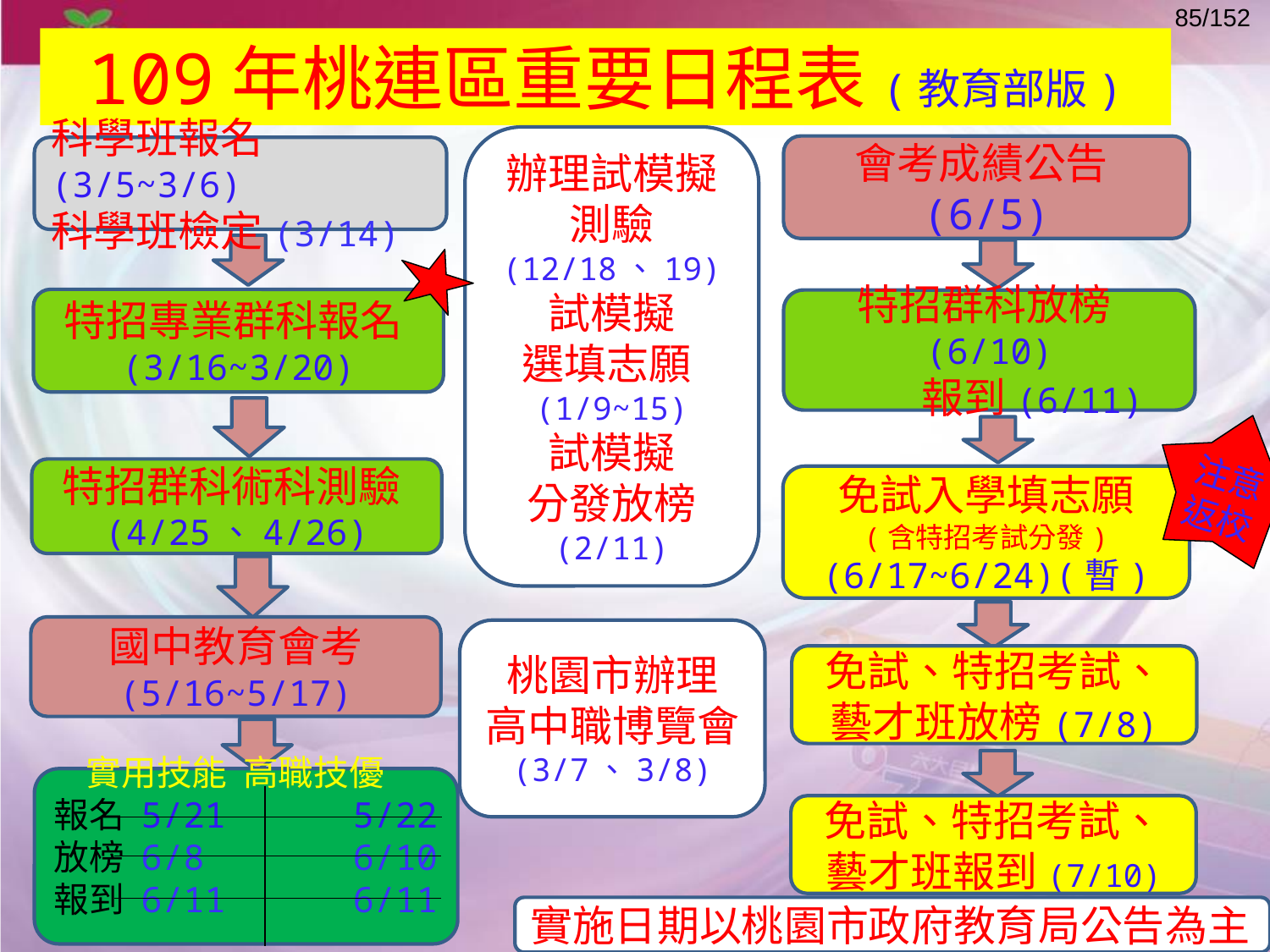

109年桃連區重要日程表(教育部版)
辦理試模擬
測驗
(12/18、19)
試模擬
選填志願(1/9~15)
試模擬
分發放榜
(2/11)
會考成績公告(6/5)
科學班報名(3/5~3/6)
科學班檢定(3/14)

特招專業群科報名(3/16~3/20)
特招群科放榜(6/10)
        報到(6/11)

注意返校

特招群科術科測驗(4/25、4/26)
免試入學填志願
(含特招考試分發)
(6/17~6/24)(暫)

國中教育會考
(5/16~5/17)
桃園市辦理
高中職博覽會
(3/7、3/8)
免試、特招考試、藝才班放榜(7/8)

   實用技能  高職技優
報名 5/21      5/22
放榜 6/8       6/10
報到 6/11      6/11
免試、特招考試、藝才班報到(7/10)
實施日期以桃園市政府教育局公告為主